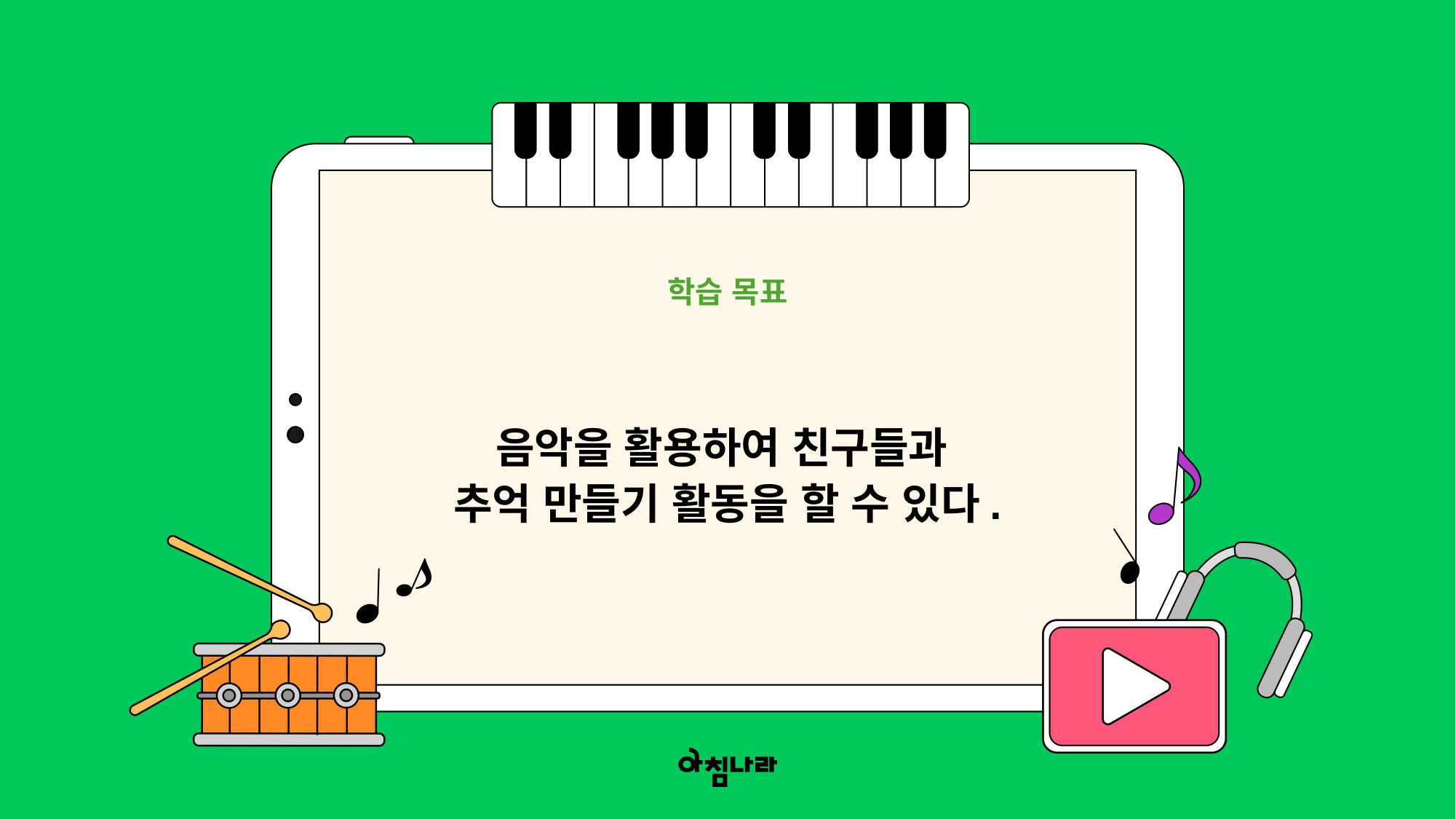

학습 목표
음악을 활용하여 친구들과
추억 만들기 활동을 할 수 있다.